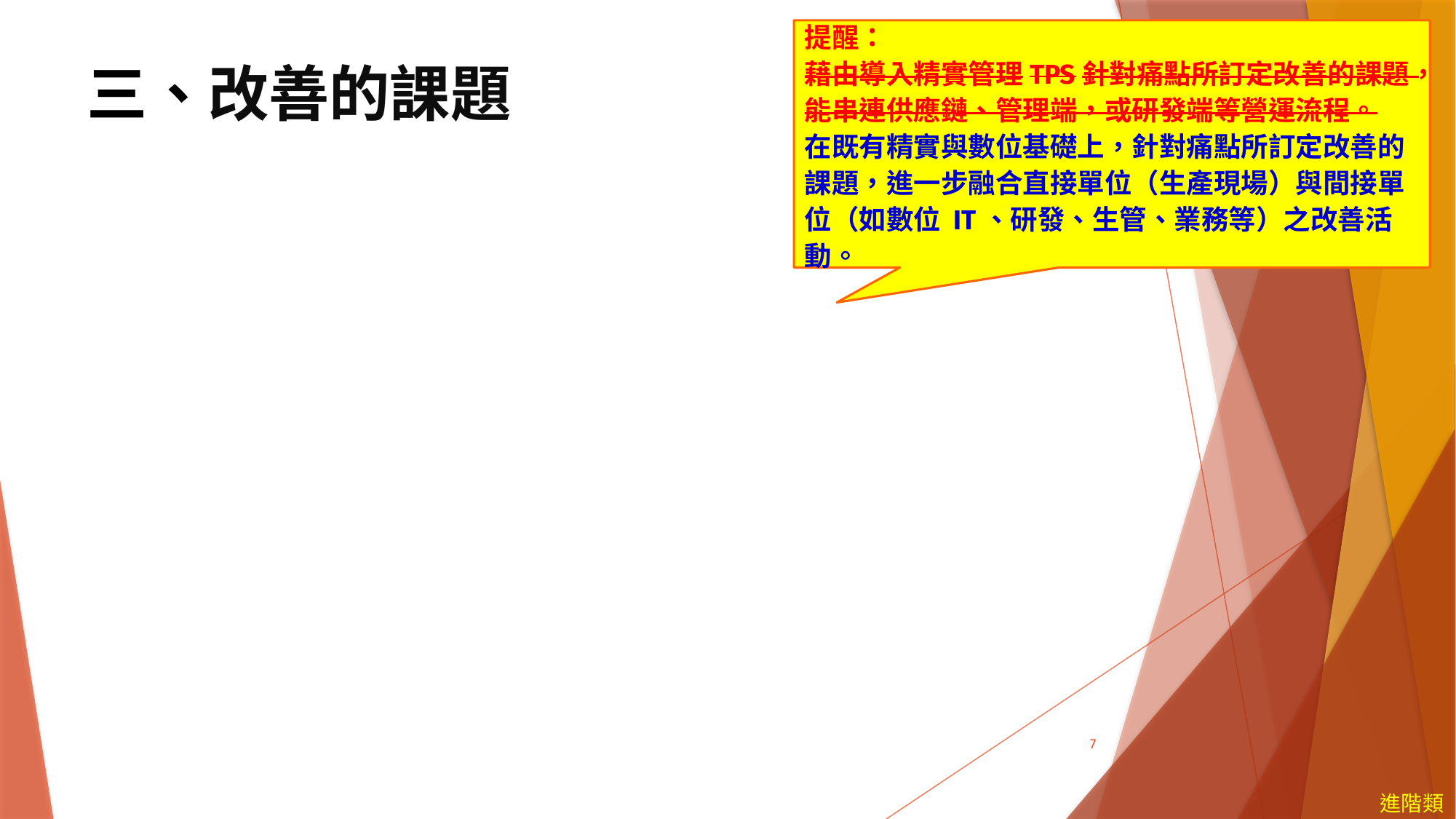

提醒：
藉由導入精實管理TPS針對痛點所訂定改善的課題，能串連供應鏈、管理端，或研發端等營運流程。
在既有精實與數位基礎上，針對痛點所訂定改善的課題，進一步融合直接單位（生產現場）與間接單位（如數位 IT、研發、生管、業務等）之改善活動。
三、改善的課題
7